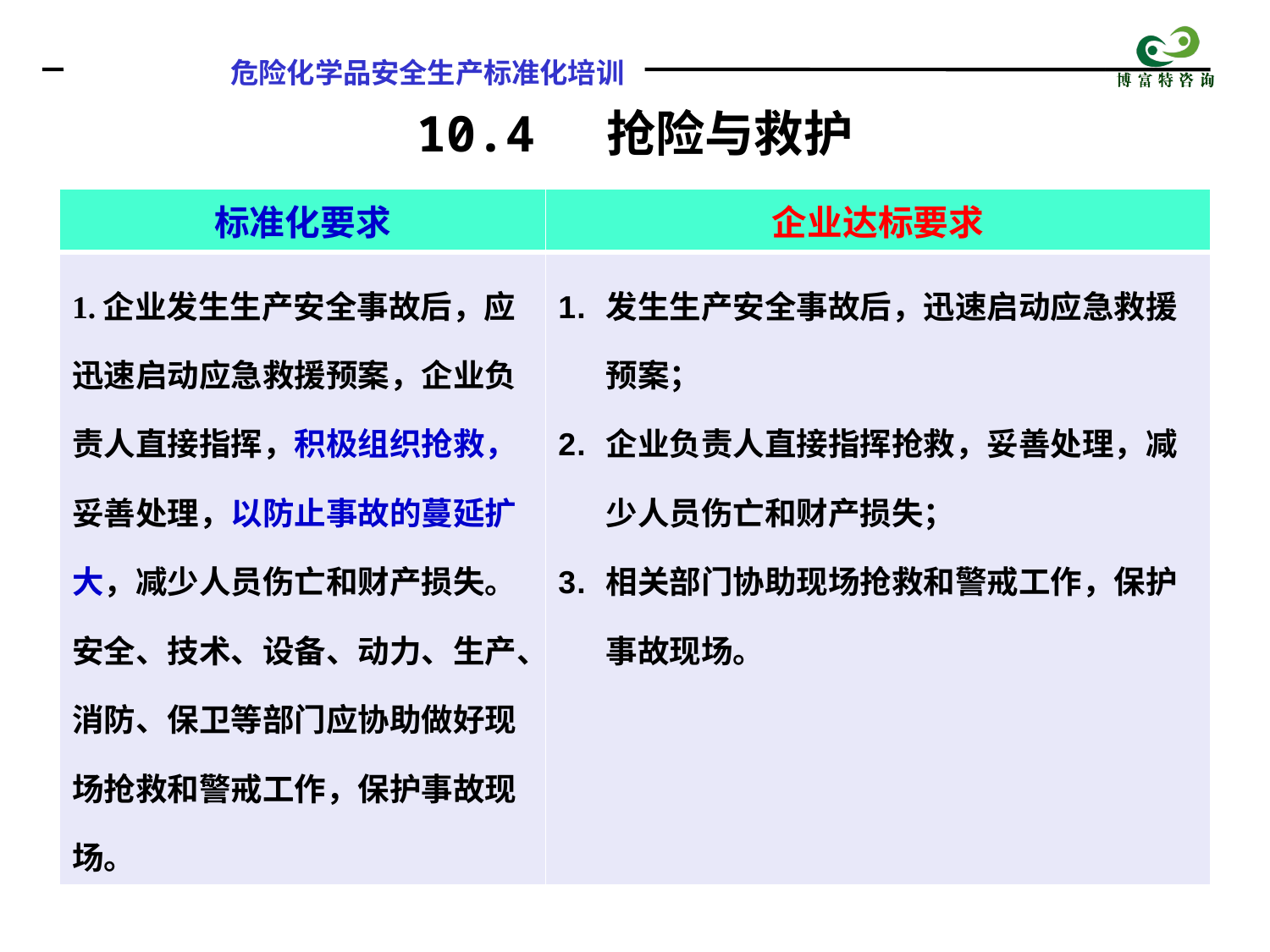

10.4  抢险与救护
| 标准化要求 | 企业达标要求 |
| --- | --- |
| 1.企业发生生产安全事故后，应迅速启动应急救援预案，企业负责人直接指挥，积极组织抢救，妥善处理，以防止事故的蔓延扩大，减少人员伤亡和财产损失。安全、技术、设备、动力、生产、消防、保卫等部门应协助做好现场抢救和警戒工作，保护事故现场。 | 发生生产安全事故后，迅速启动应急救援预案； 企业负责人直接指挥抢救，妥善处理，减少人员伤亡和财产损失； 相关部门协助现场抢救和警戒工作，保护事故现场。 |